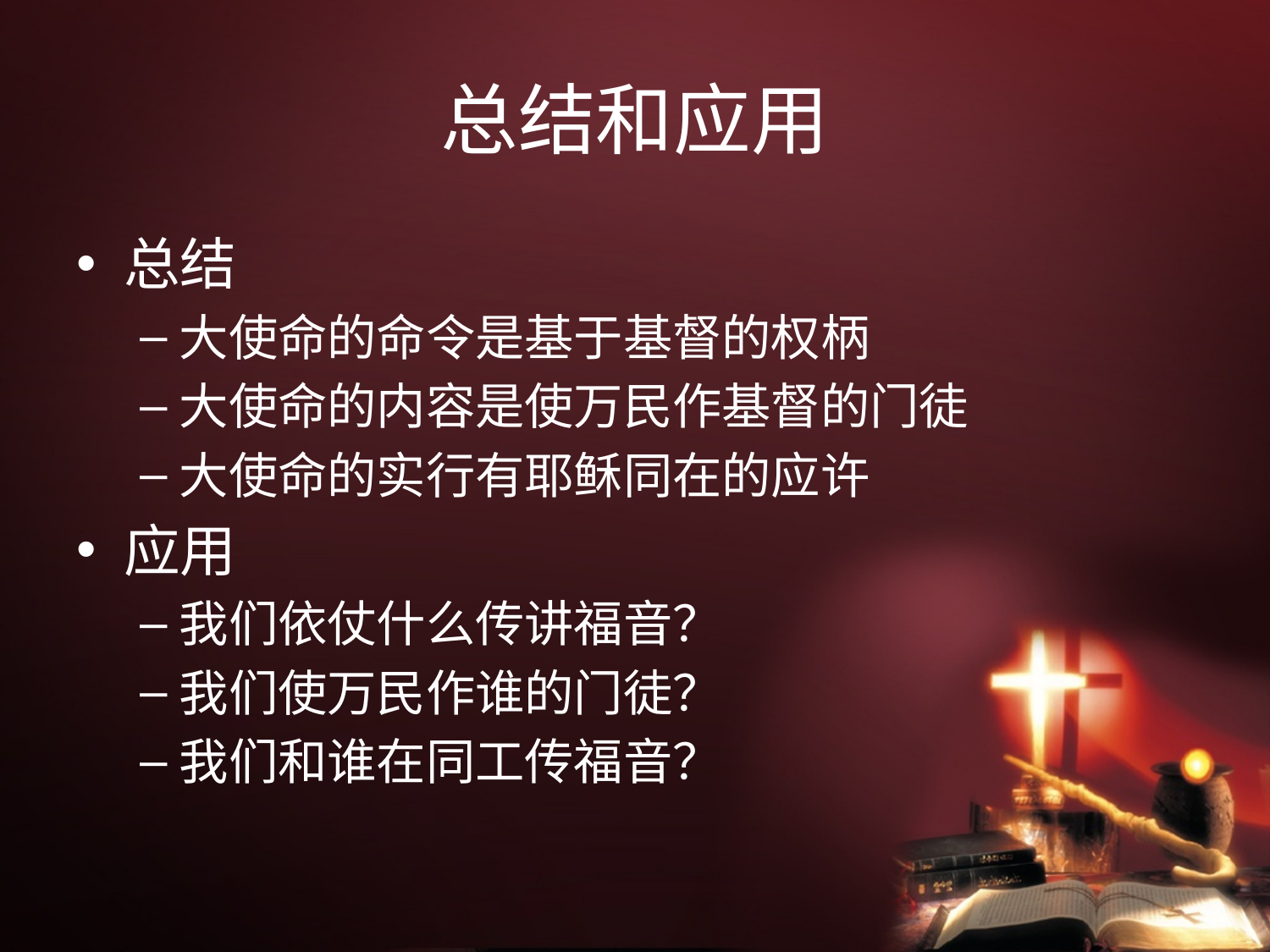

# 总结和应用
总结
大使命的命令是基于基督的权柄
大使命的内容是使万民作基督的门徒
大使命的实行有耶稣同在的应许
应用
我们依仗什么传讲福音？
我们使万民作谁的门徒？
我们和谁在同工传福音？